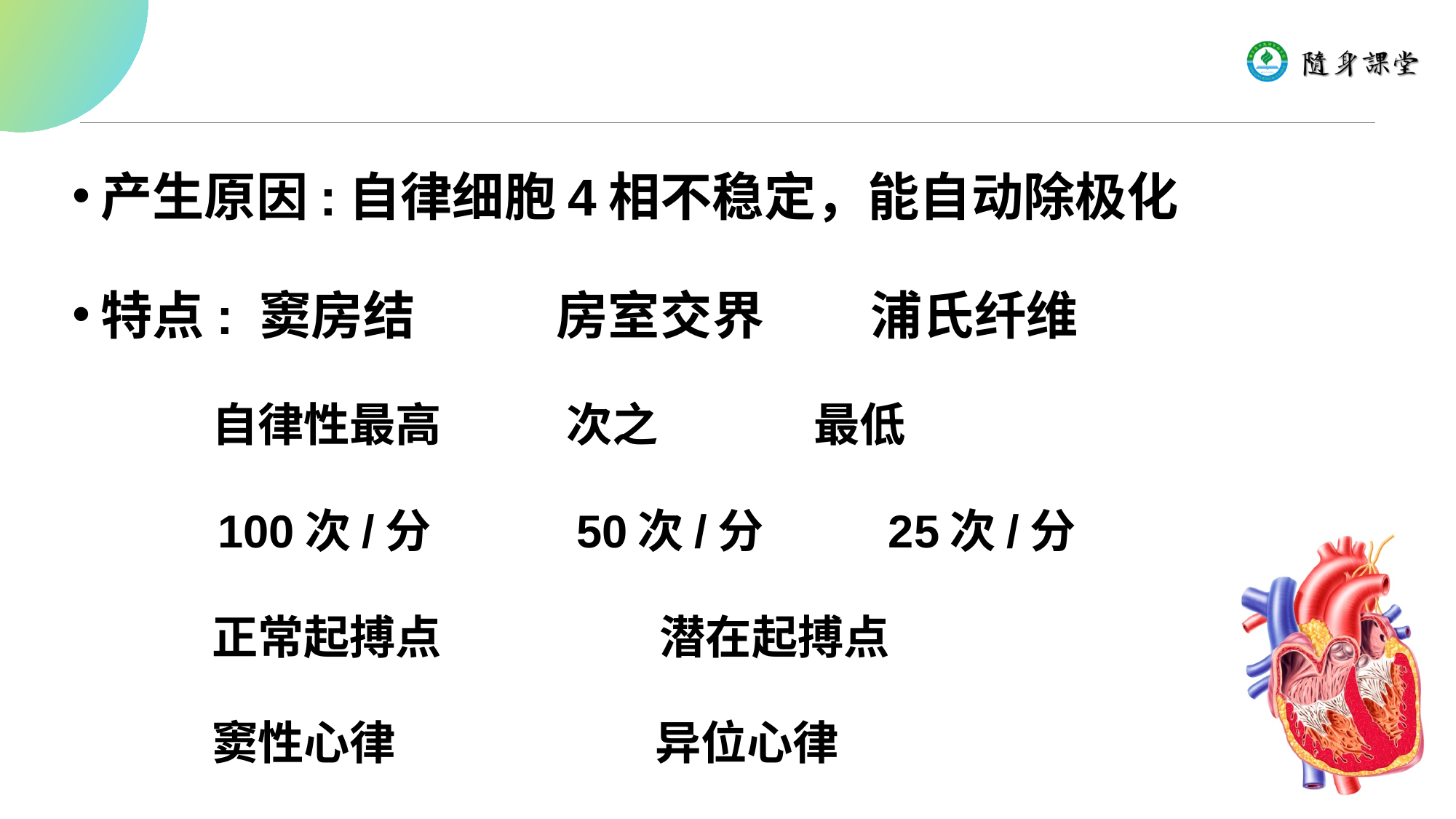

产生原因:自律细胞4相不稳定，能自动除极化
特点: 窦房结            房室交界         浦氏纤维
       自律性最高            次之               最低
       100次/分             50次/分           25次/分
       正常起搏点                     潜在起搏点
       窦性心律                         异位心律